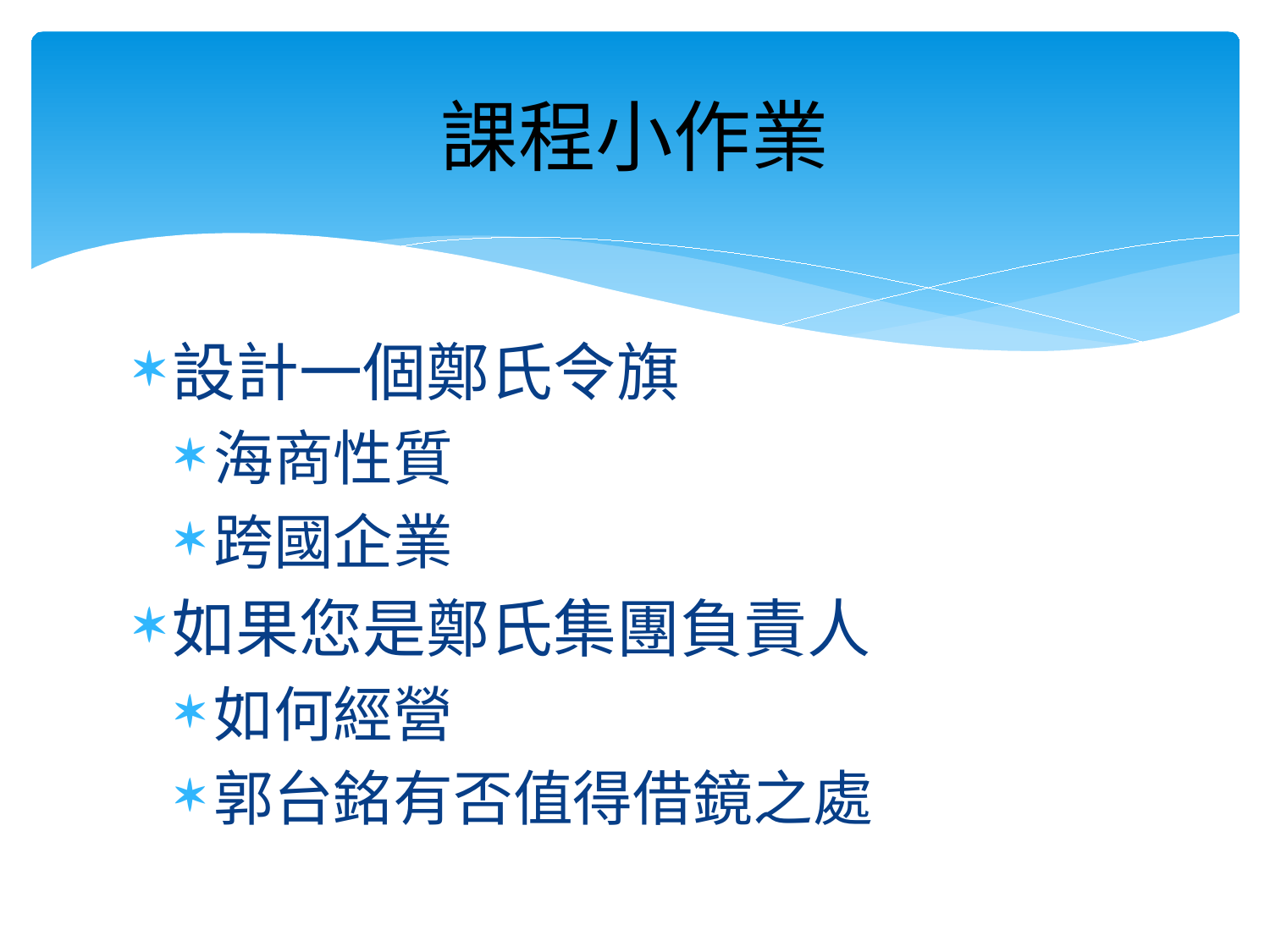

# 課程小作業
設計一個鄭氏令旗
海商性質
跨國企業
如果您是鄭氏集團負責人
如何經營
郭台銘有否值得借鏡之處